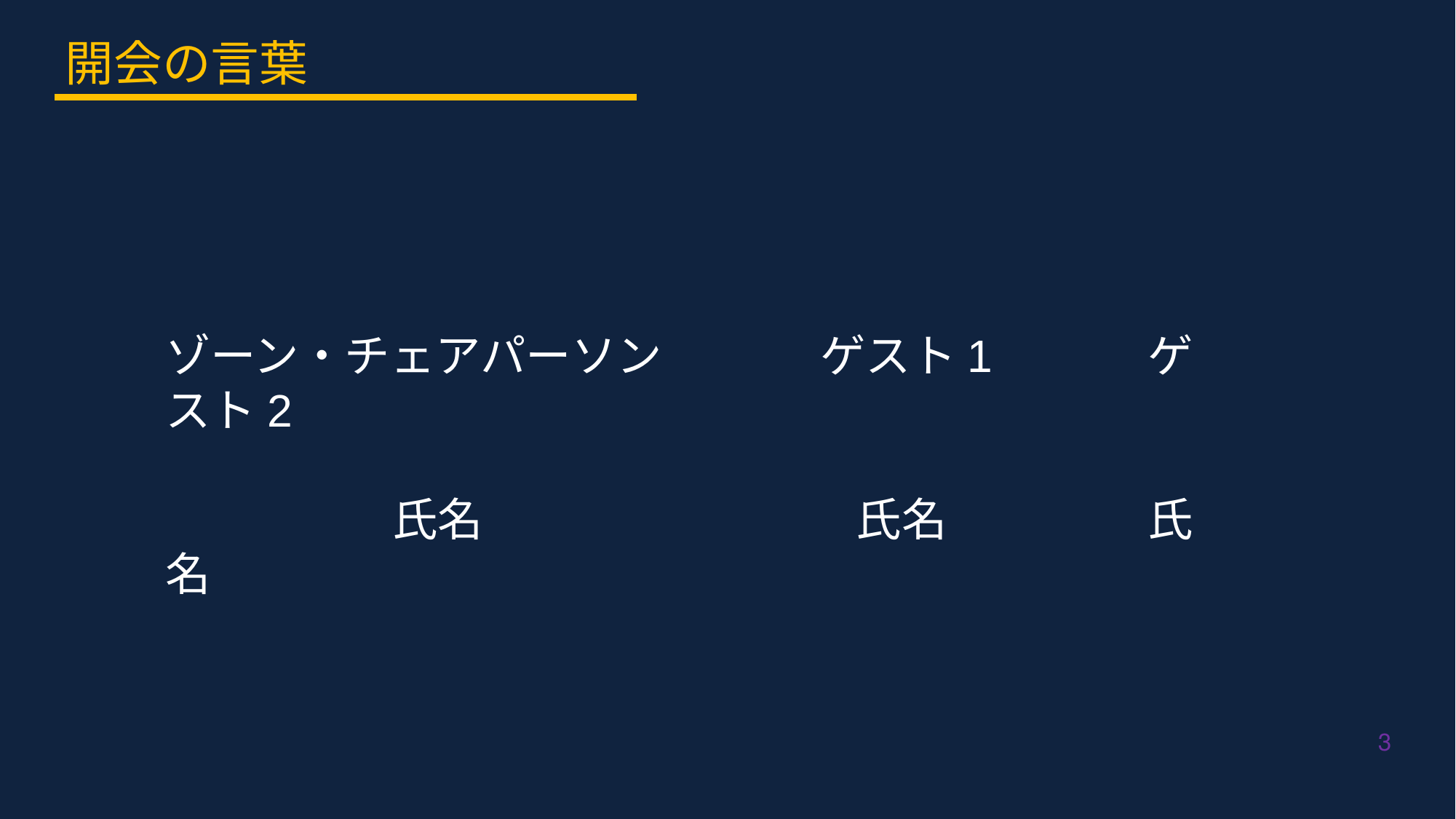

開会の言葉
ゾーン・チェアパーソン		ゲスト1		ゲスト2

　　　　　氏名	　　　　　　　　氏名	　	氏名